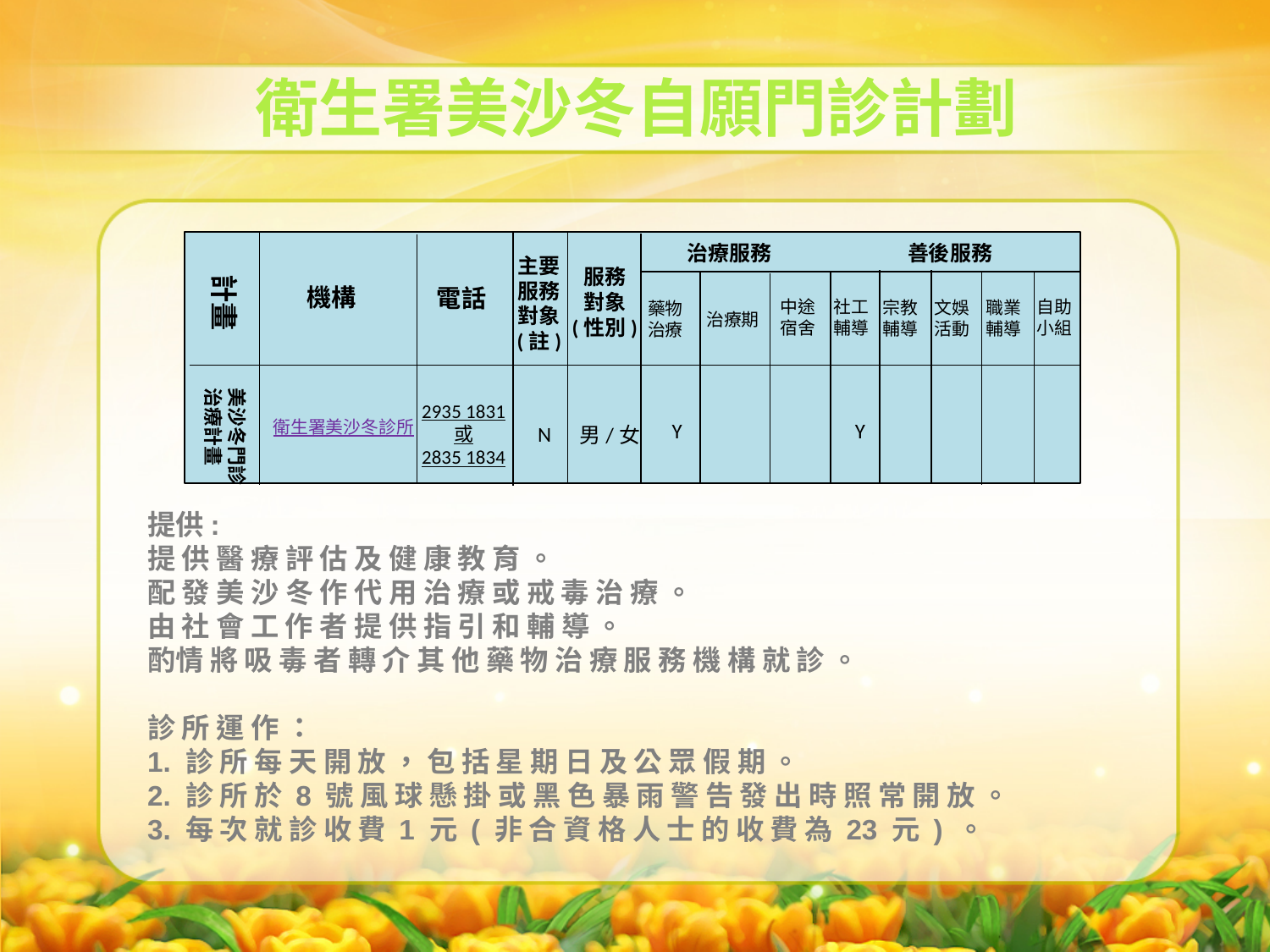

衛生署美沙冬自願門診計劃

治療服務
善後服務
主要
服務
對象
(註)
服務
對象
(性別)
計畫
機構
電話
中途
宿舍
社工
輔導
自助
小組
宗教
輔導
文娛
活動
職業
輔導
藥物
治療
治療期
美沙冬門診
治療計畫
2935 1831
或
2835 1834
衛生署美沙冬診所
Y
Y
N
男/女
提供:
提 供 醫 療 評 估 及 健 康 教 育 。
配 發 美 沙 冬 作 代 用 治 療 或 戒 毒 治 療 。
由 社 會 工 作 者 提 供 指 引 和 輔 導 。
酌情 將 吸 毒 者 轉 介 其 他 藥 物 治 療 服 務 機 構 就 診 。

診 所 運 作 ：
1. 診 所 每 天 開 放 ， 包 括 星 期 日 及 公 眾 假 期 。
2. 診 所 於 8 號 風 球 懸 掛 或 黑 色 暴 雨 警 告 發 出 時 照 常 開 放 。
3. 每 次 就 診 收 費 1 元 ( 非 合 資 格 人 士 的 收 費 為 23 元 ) 。